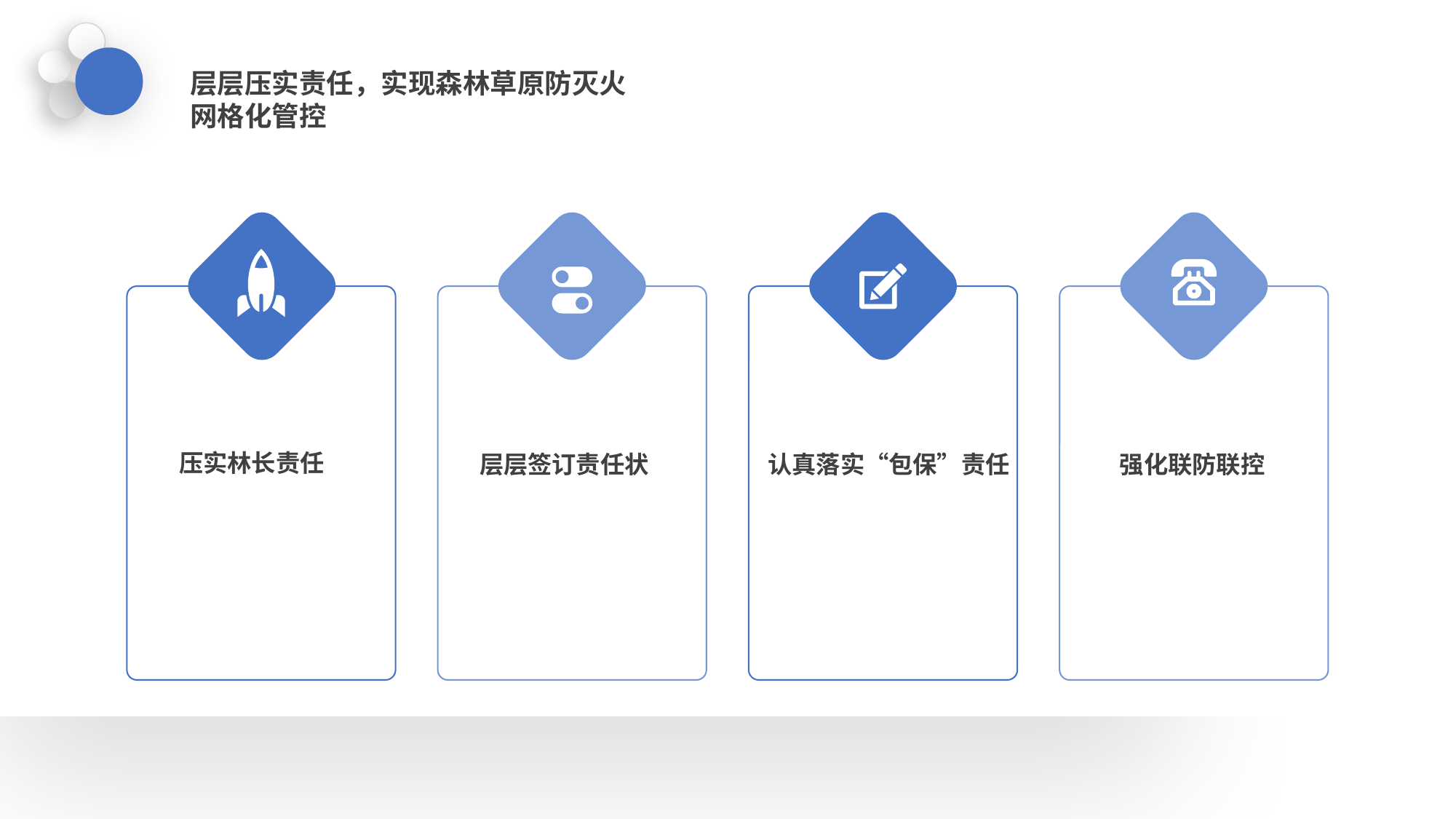

层层压实责任，实现森林草原防灭火网格化管控

压实林长责任

层层签订责任状

认真落实“包保”责任

强化联防联控